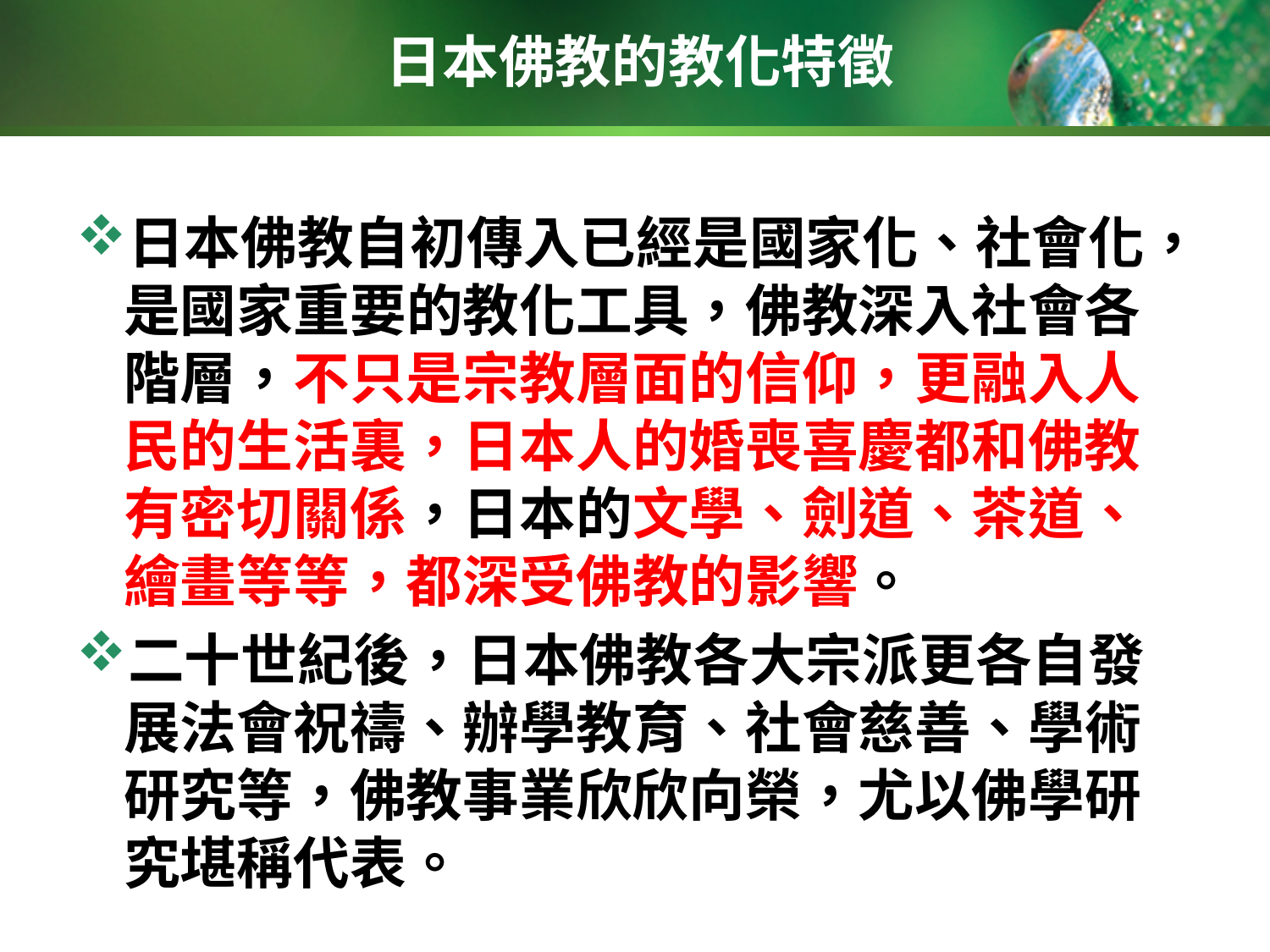

# 日本佛教的教化特徵
日本佛教自初傳入已經是國家化、社會化，是國家重要的教化工具，佛教深入社會各階層，不只是宗教層面的信仰，更融入人民的生活裏，日本人的婚喪喜慶都和佛教有密切關係，日本的文學、劍道、茶道、繪畫等等，都深受佛教的影響。
二十世紀後，日本佛教各大宗派更各自發展法會祝禱、辦學教育、社會慈善、學術研究等，佛教事業欣欣向榮，尤以佛學研究堪稱代表。